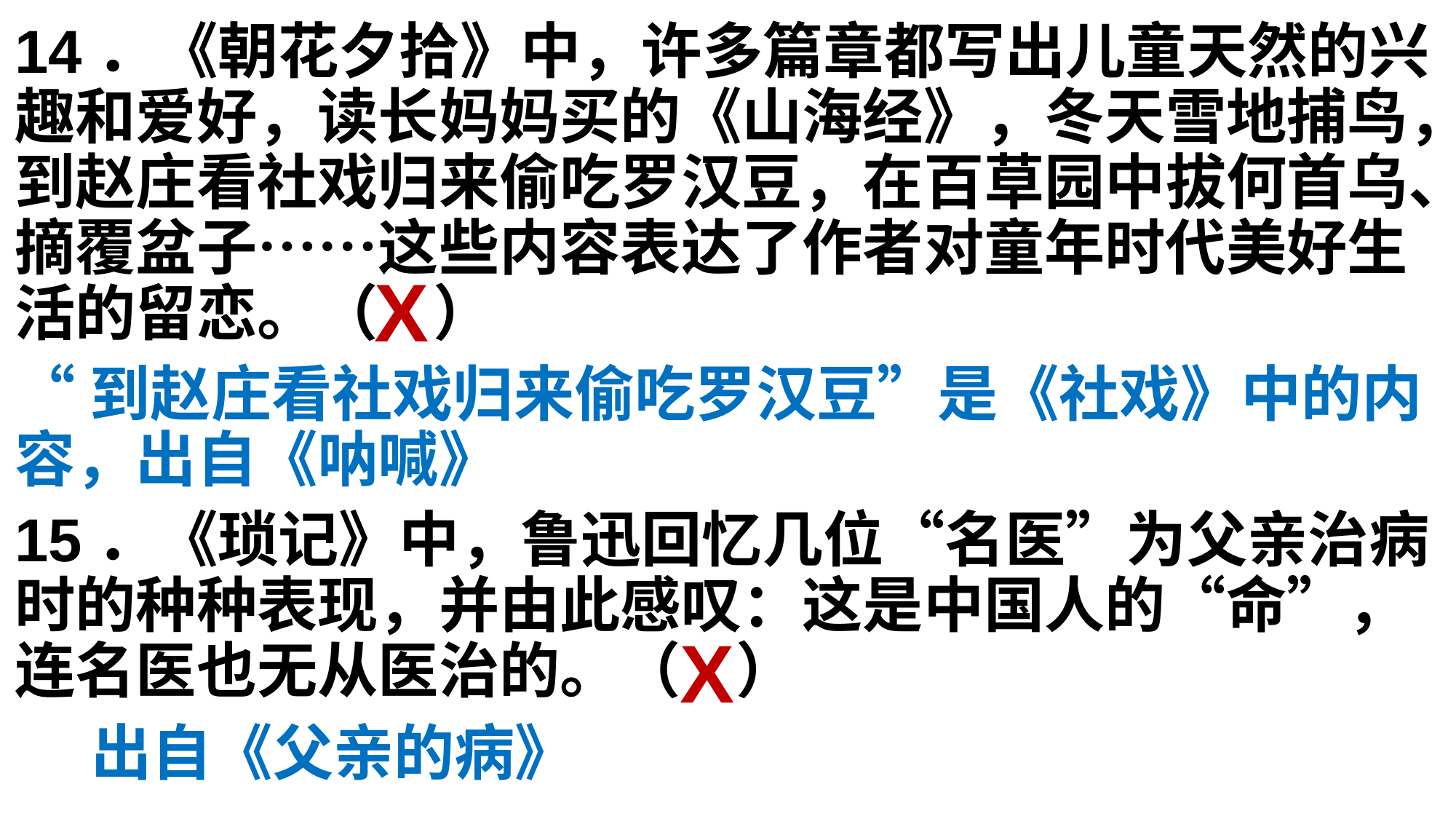

14．《朝花夕拾》中，许多篇章都写出儿童天然的兴趣和爱好，读长妈妈买的《山海经》，冬天雪地捕鸟，到赵庄看社戏归来偷吃罗汉豆，在百草园中拔何首乌、摘覆盆子……这些内容表达了作者对童年时代美好生活的留恋。（    ）
“到赵庄看社戏归来偷吃罗汉豆”是《社戏》中的内容，出自《呐喊》
15．《琐记》中，鲁迅回忆几位“名医”为父亲治病时的种种表现，并由此感叹：这是中国人的“命”，连名医也无从医治的。（    ）

X
X
出自《父亲的病》